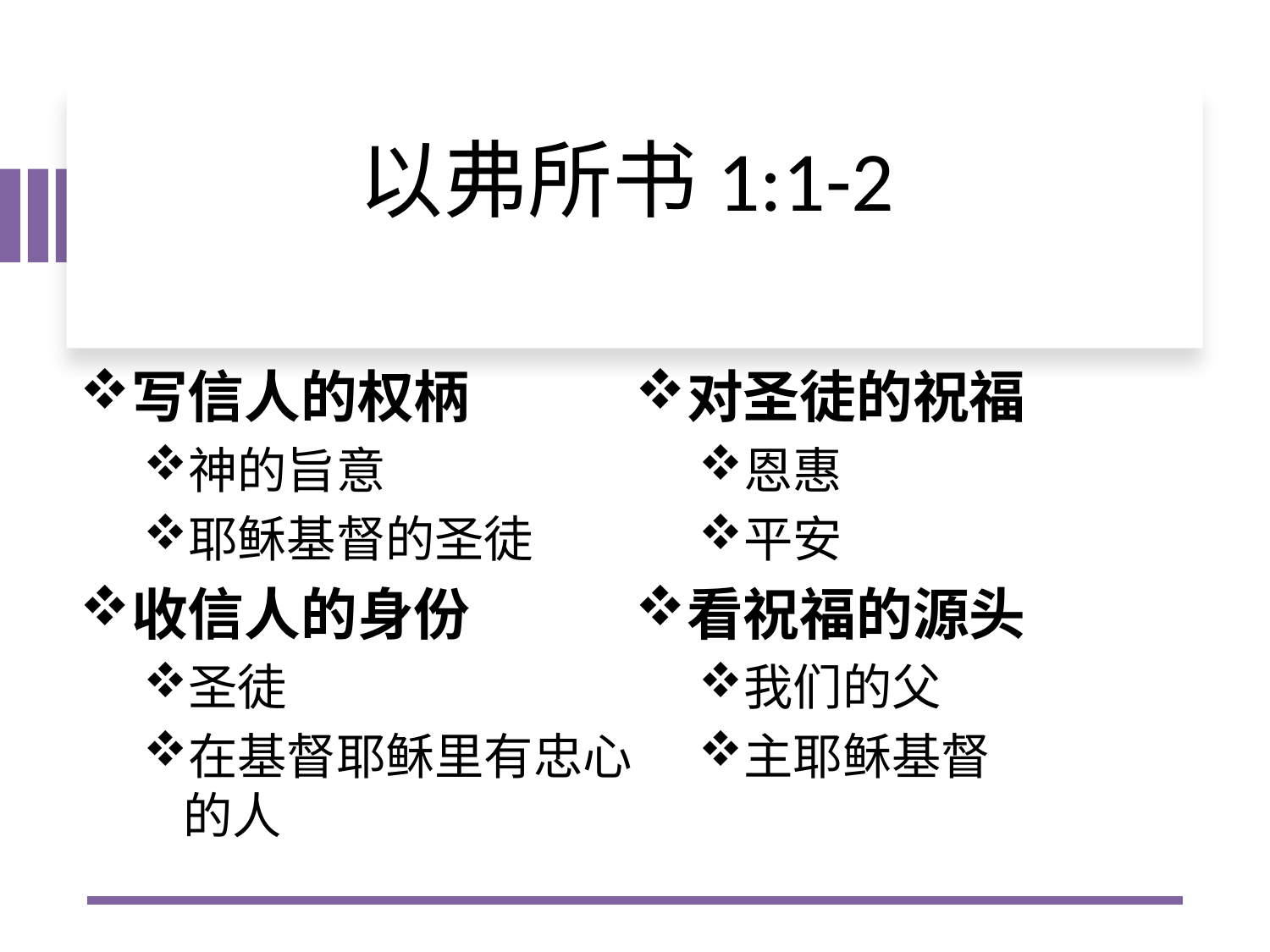

# 以弗所书1:1-2

写信人的权柄
神的旨意
耶稣基督的圣徒
收信人的身份
圣徒
在基督耶稣里有忠心的人

对圣徒的祝福
恩惠
平安
看祝福的源头
我们的父
主耶稣基督